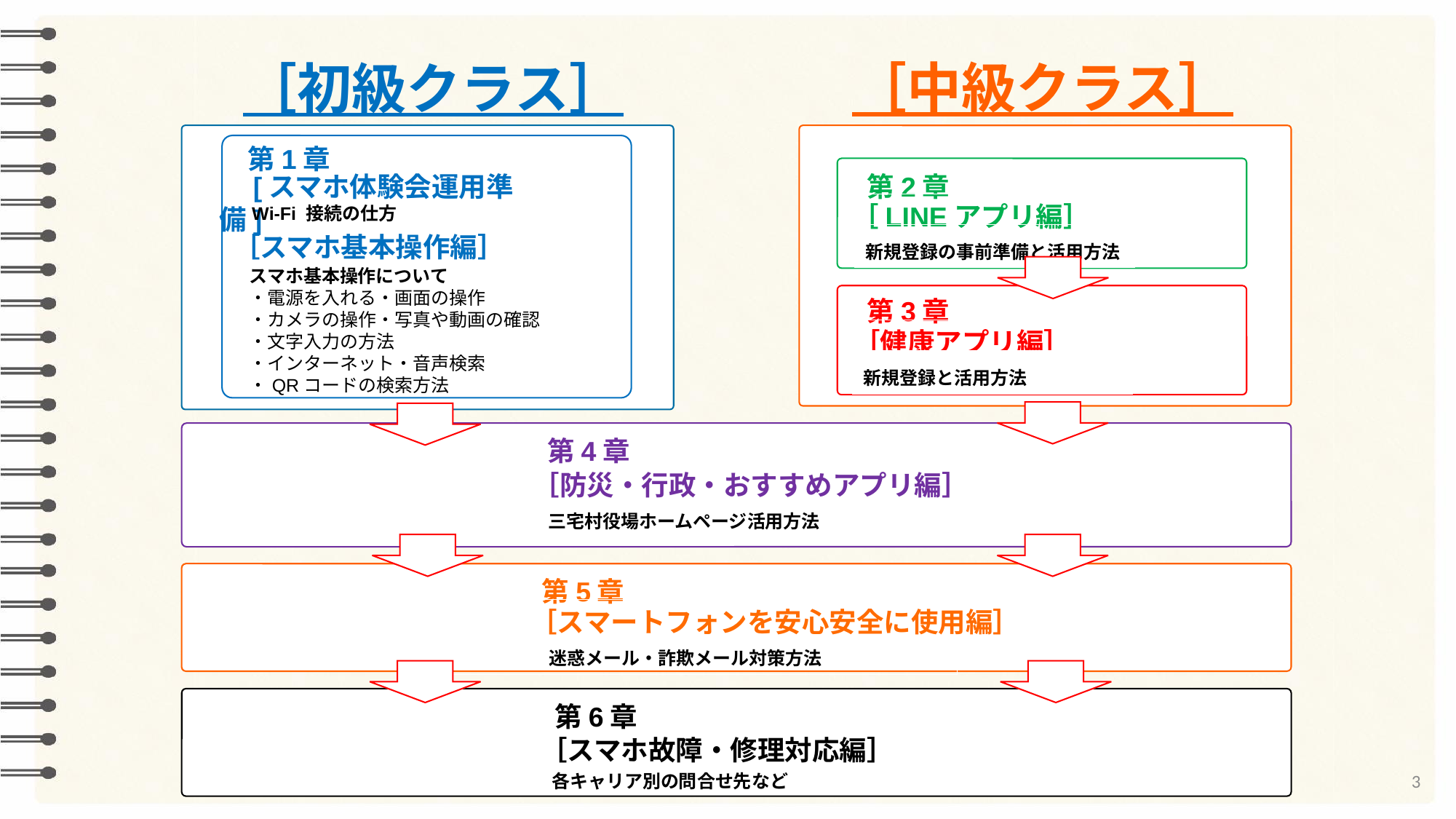

［中級クラス］
［初級クラス］

第1章
スマホ基本操作について
・電源を入れる・画面の操作
・カメラの操作・写真や動画の確認
・文字入力の方法
・インターネット・音声検索
・QRコードの検索方法

第2章
［LINEアプリ編］
新規登録の事前準備と活用方法
　[スマホ体験会運用準備]
Wi-Fi 接続の仕方
［スマホ基本操作編］

第3章
［健康アプリ編］
新規登録と活用方法

第4章
［防災・行政・おすすめアプリ編］
三宅村役場ホームページ活用方法

第5章
［スマートフォンを安心安全に使用編］
迷惑メール・詐欺メール対策方法

第6章
［スマホ故障・修理対応編］
各キャリア別の問合せ先など
3